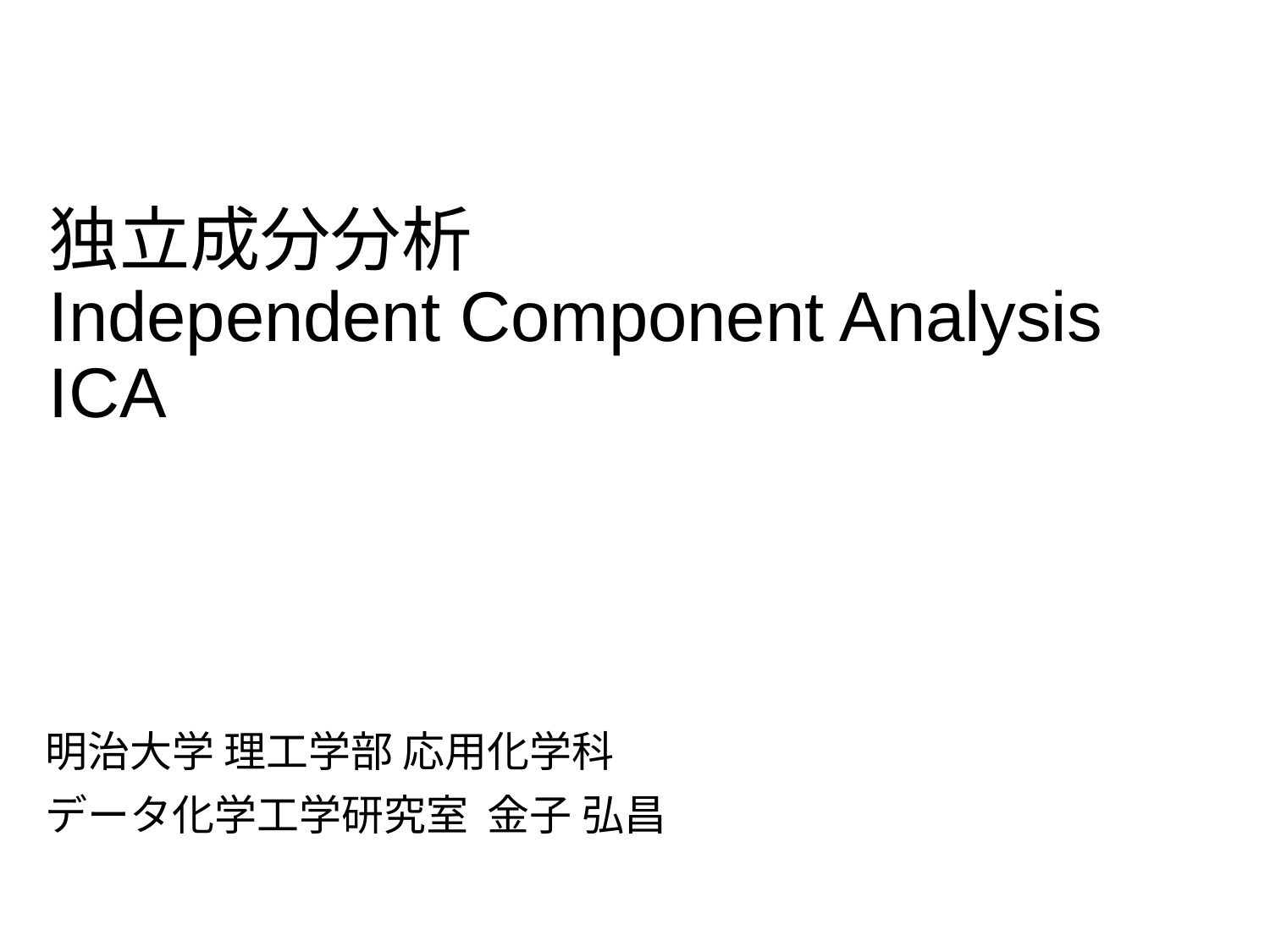

1
# 独立成分分析 Independent Component Analysis ICA
明治大学 理工学部 応用化学科
データ化学工学研究室  金子 弘昌